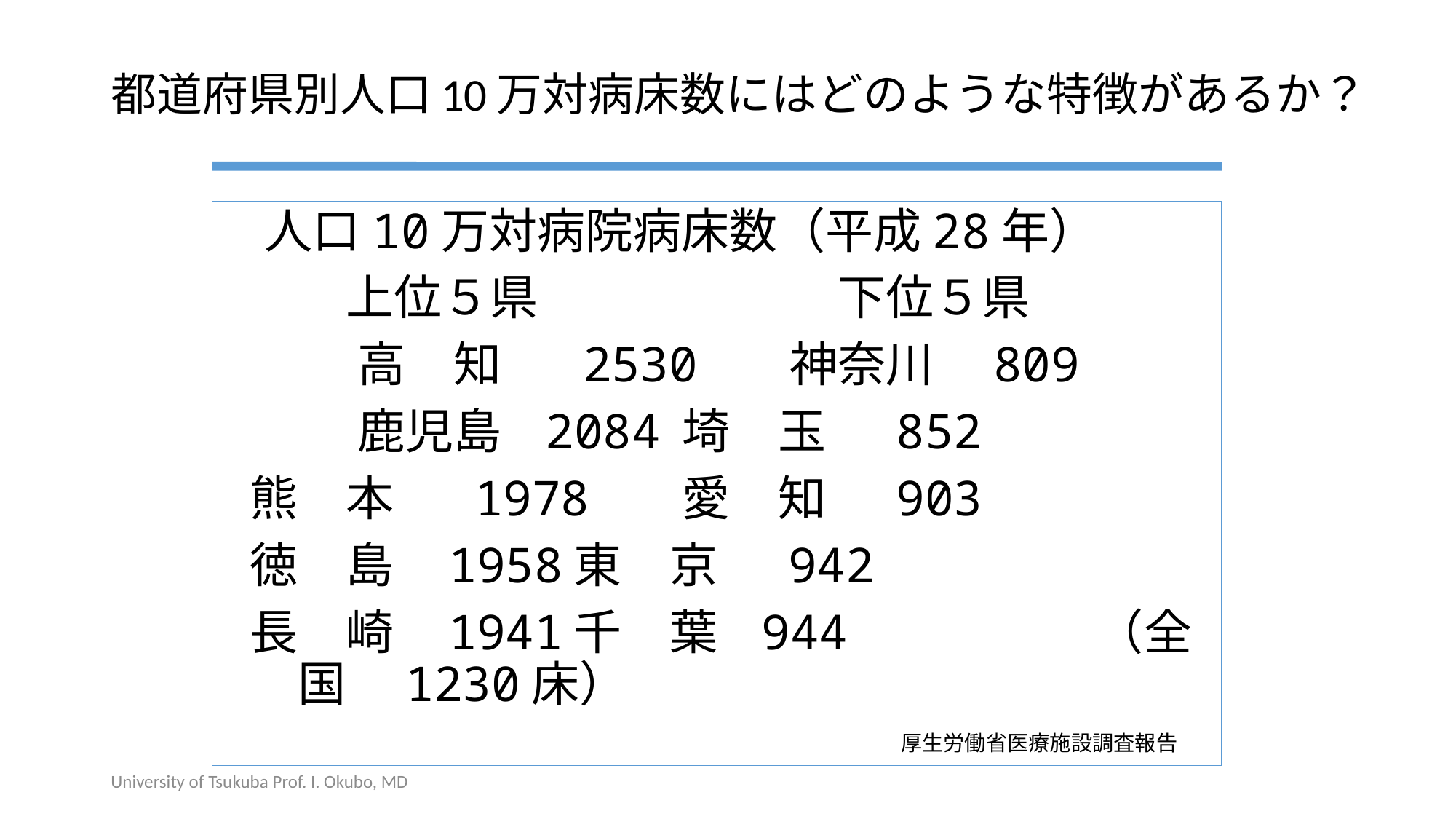

# 都道府県別人口10万対病床数にはどのような特徴があるか？

　人口10万対病院病床数（平成28年）
		　　上位５県　　　　　	　下位５県
　	高　知　  2530		神奈川　809
　	鹿児島   2084		埼　玉　 852
		熊　本　  1978		愛　知　 903
		徳　島    1958		東　京　 942
		長　崎    1941		千　葉   944			　　     　（全　国　1230床）
　厚生労働省医療施設調査報告
University of Tsukuba Prof. I. Okubo, MD